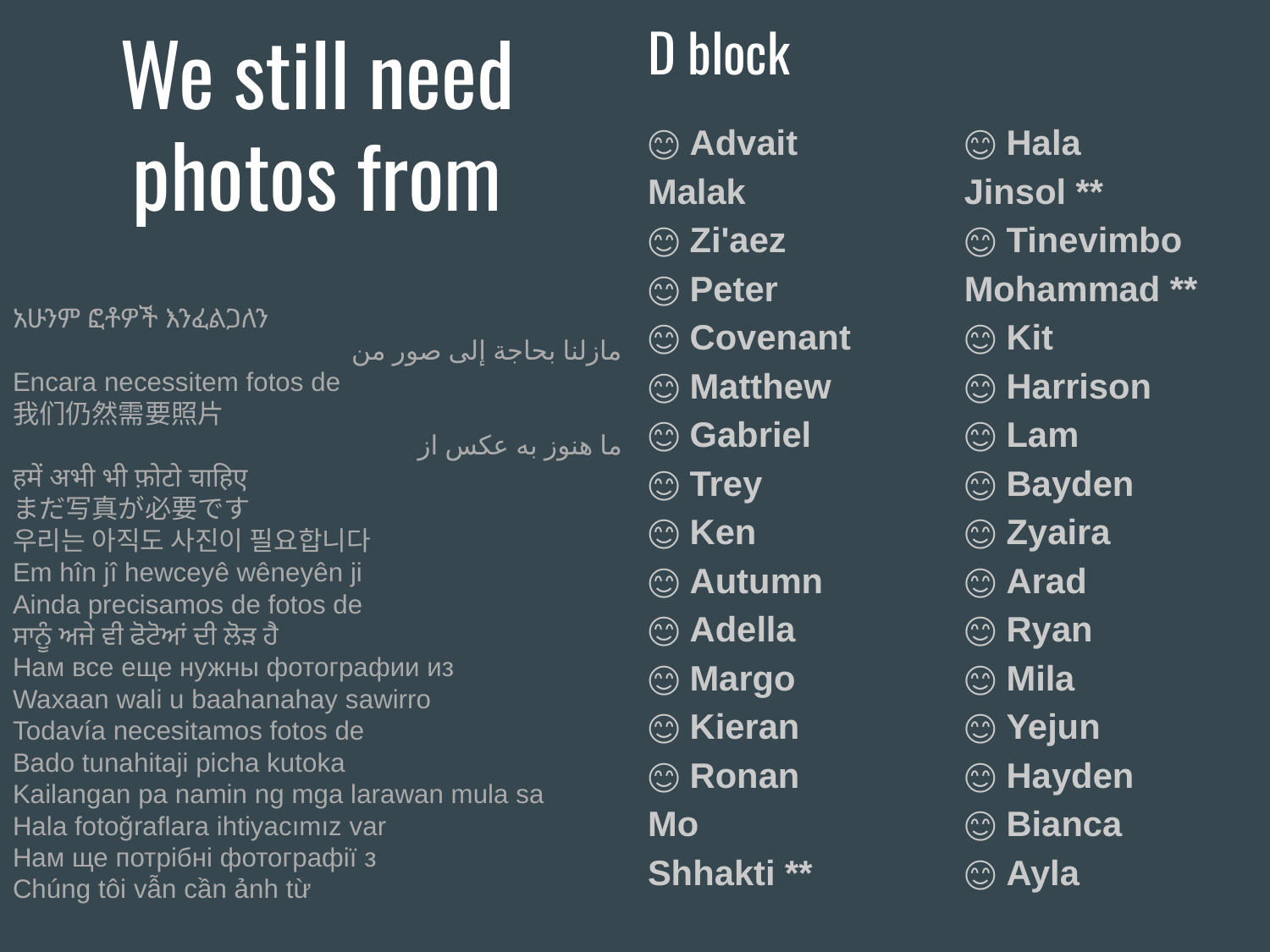

We still need photos from
D block
😊 Advait
Malak
😊 Zi'aez
😊 Peter
😊 Covenant
😊 Matthew
😊 Gabriel
😊 Trey
😊 Ken
😊 Autumn
😊 Adella
😊 Margo
😊 Kieran
😊 Ronan
Mo
Shhakti **

😊 Hala
Jinsol **
😊 Tinevimbo
Mohammad **
😊 Kit
😊 Harrison
😊 Lam
😊 Bayden
😊 Zyaira
😊 Arad
😊 Ryan
😊 Mila
😊 Yejun
😊 Hayden
😊 Bianca
😊 Ayla
አሁንም ፎቶዎች እንፈልጋለን
مازلنا بحاجة إلى صور من
Encara necessitem fotos de
我们仍然需要照片
ما هنوز به عکس از
हमें अभी भी फ़ोटो चाहिए
まだ写真が必要です
우리는 아직도 사진이 필요합니다
Em hîn jî hewceyê wêneyên ji
Ainda precisamos de fotos de
ਸਾਨੂੰ ਅਜੇ ਵੀ ਫੋਟੋਆਂ ਦੀ ਲੋੜ ਹੈ
Нам все еще нужны фотографии из
Waxaan wali u baahanahay sawirro
Todavía necesitamos fotos de
Bado tunahitaji picha kutoka
Kailangan pa namin ng mga larawan mula sa
Hala fotoğraflara ihtiyacımız var
Нам ще потрібні фотографії з
Chúng tôi vẫn cần ảnh từ